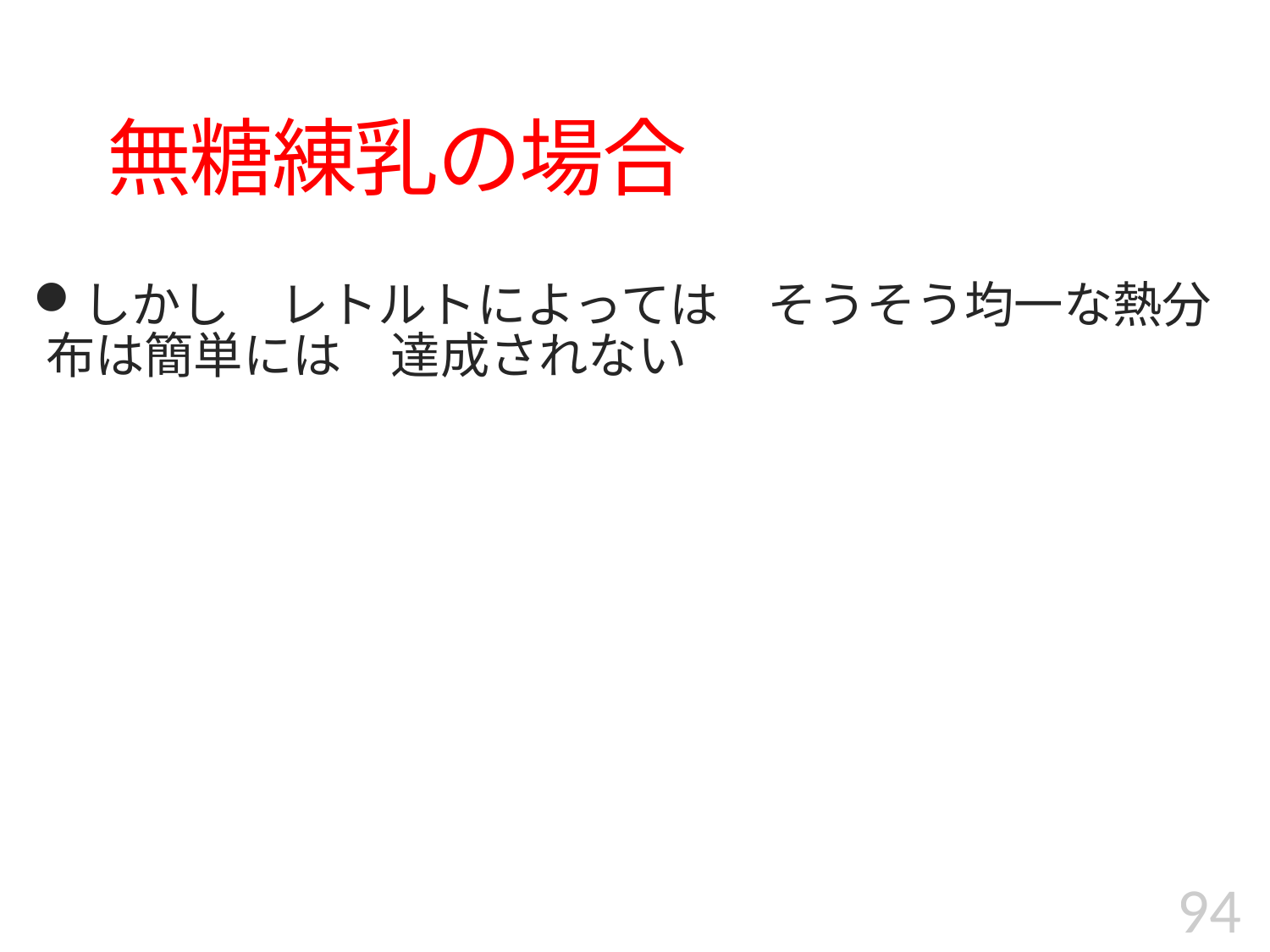

# 無糖練乳の場合
しかし　レトルトによっては　そうそう均一な熱分布は簡単には　達成されない

94